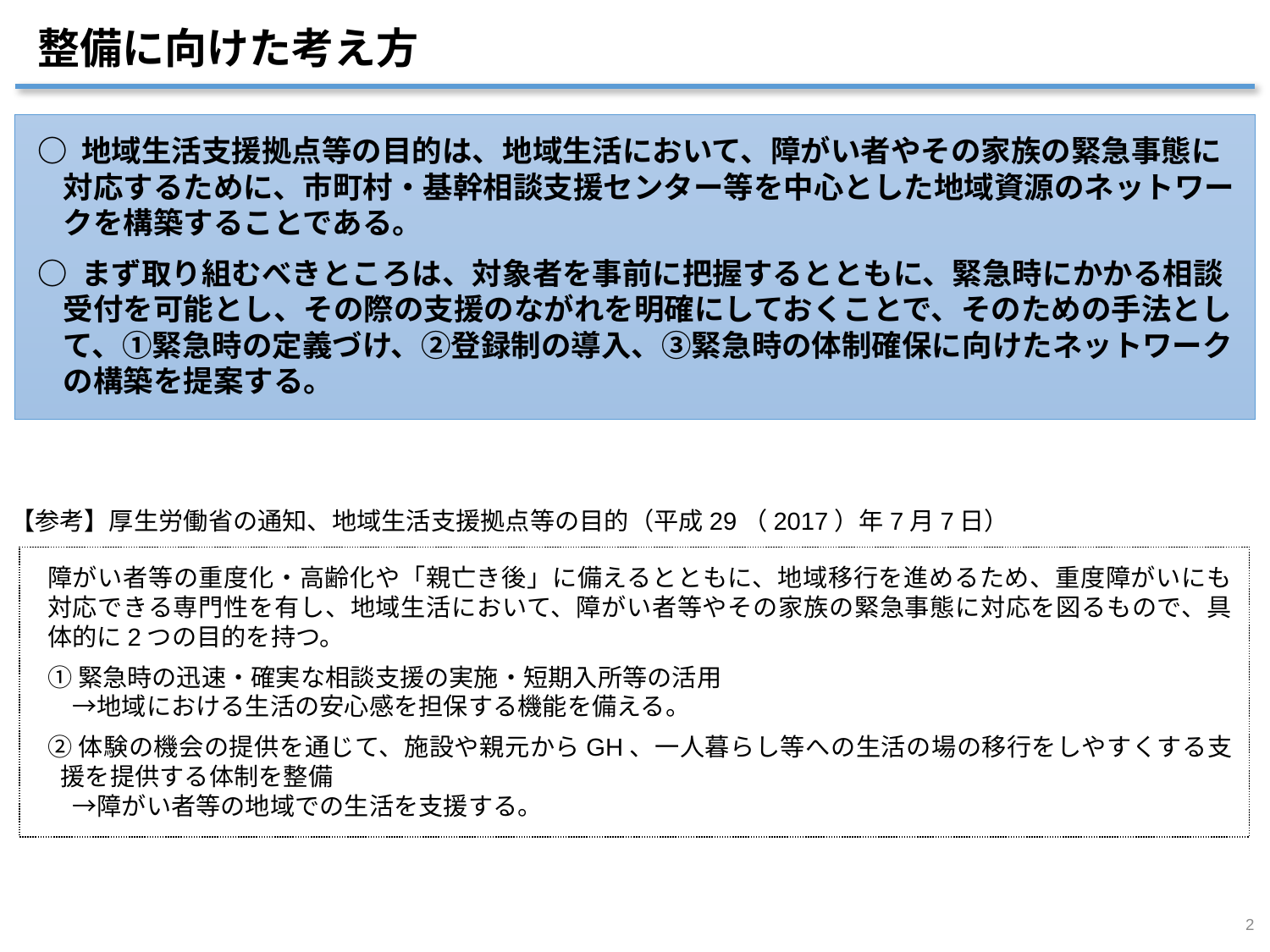

# 整備に向けた考え方

○ 地域生活支援拠点等の目的は、地域生活において、障がい者やその家族の緊急事態に対応するために、市町村・基幹相談支援センター等を中心とした地域資源のネットワークを構築することである。
○ まず取り組むべきところは、対象者を事前に把握するとともに、緊急時にかかる相談受付を可能とし、その際の支援のながれを明確にしておくことで、そのための手法として、①緊急時の定義づけ、②登録制の導入、③緊急時の体制確保に向けたネットワークの構築を提案する。
【参考】厚生労働省の通知、地域生活支援拠点等の目的（平成29（2017）年7月7日）

障がい者等の重度化・高齢化や「親亡き後」に備えるとともに、地域移行を進めるため、重度障がいにも対応できる専門性を有し、地域生活において、障がい者等やその家族の緊急事態に対応を図るもので、具体的に2つの目的を持つ。
①緊急時の迅速・確実な相談支援の実施・短期入所等の活用
　→地域における生活の安心感を担保する機能を備える。
②体験の機会の提供を通じて、施設や親元からGH、一人暮らし等への生活の場の移行をしやすくする支援を提供する体制を整備
　→障がい者等の地域での生活を支援する。
2